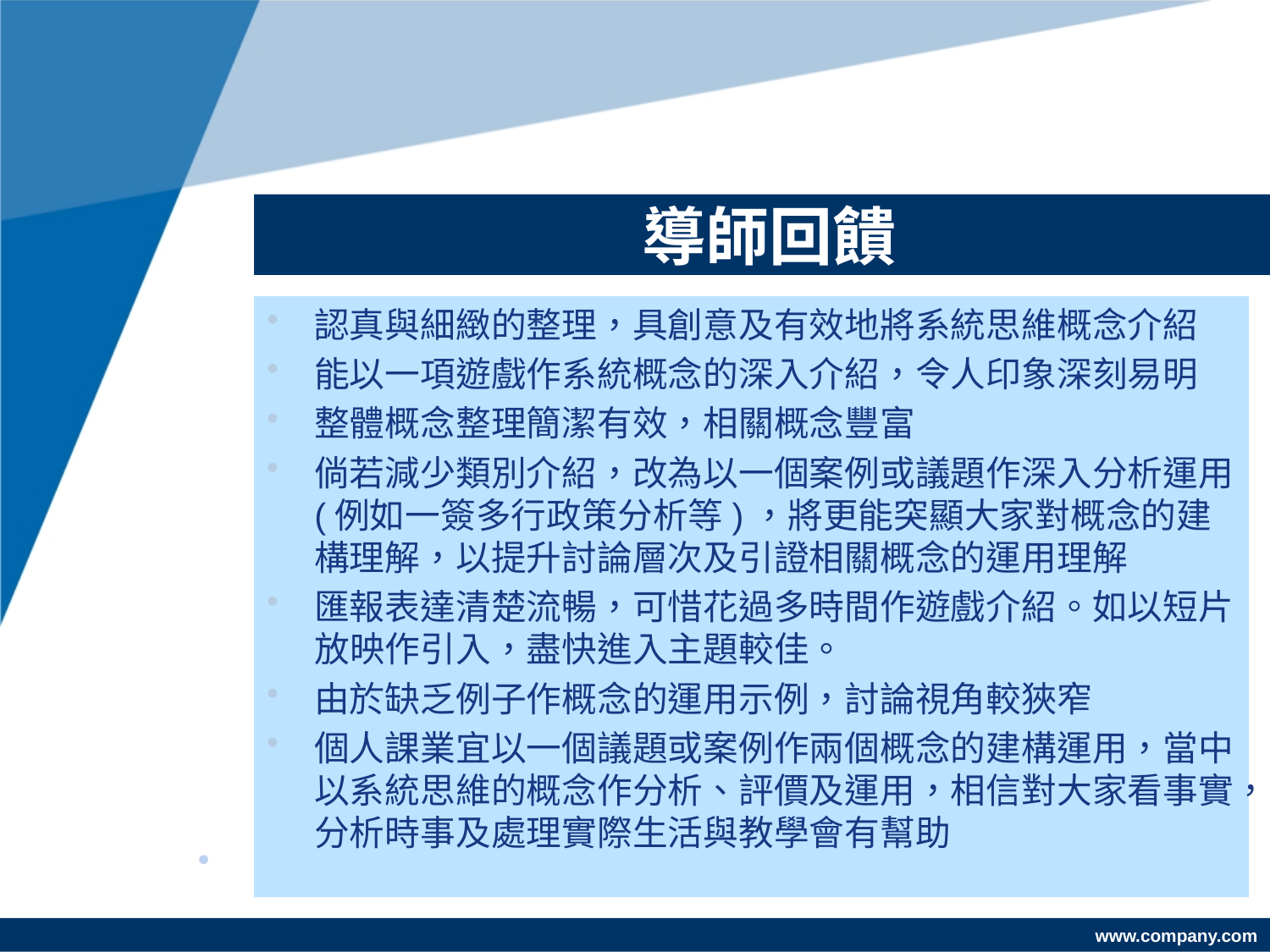

# 導師回饋
認真與細緻的整理，具創意及有效地將系統思維概念介紹
能以一項遊戲作系統概念的深入介紹，令人印象深刻易明
整體概念整理簡潔有效，相關概念豐富
倘若減少類別介紹，改為以一個案例或議題作深入分析運用(例如一簽多行政策分析等)，將更能突顯大家對概念的建構理解，以提升討論層次及引證相關概念的運用理解
匯報表達清楚流暢，可惜花過多時間作遊戲介紹。如以短片放映作引入，盡快進入主題較佳。
由於缺乏例子作概念的運用示例，討論視角較狹窄
個人課業宜以一個議題或案例作兩個概念的建構運用，當中以系統思維的概念作分析、評價及運用，相信對大家看事實，分析時事及處理實際生活與教學會有幫助